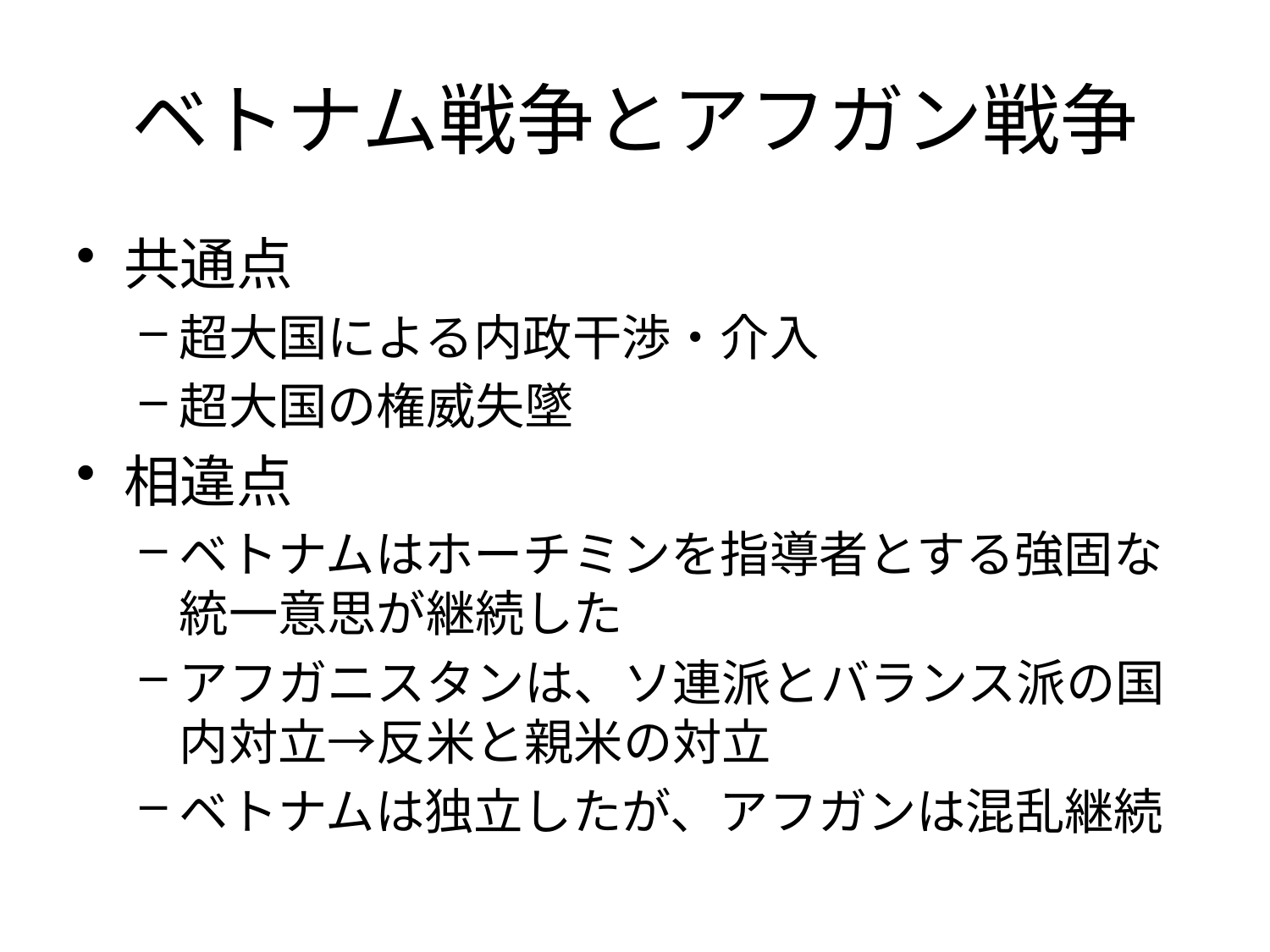

# ベトナム戦争とアフガン戦争
共通点
超大国による内政干渉・介入
超大国の権威失墜
相違点
ベトナムはホーチミンを指導者とする強固な統一意思が継続した
アフガニスタンは、ソ連派とバランス派の国内対立→反米と親米の対立
ベトナムは独立したが、アフガンは混乱継続